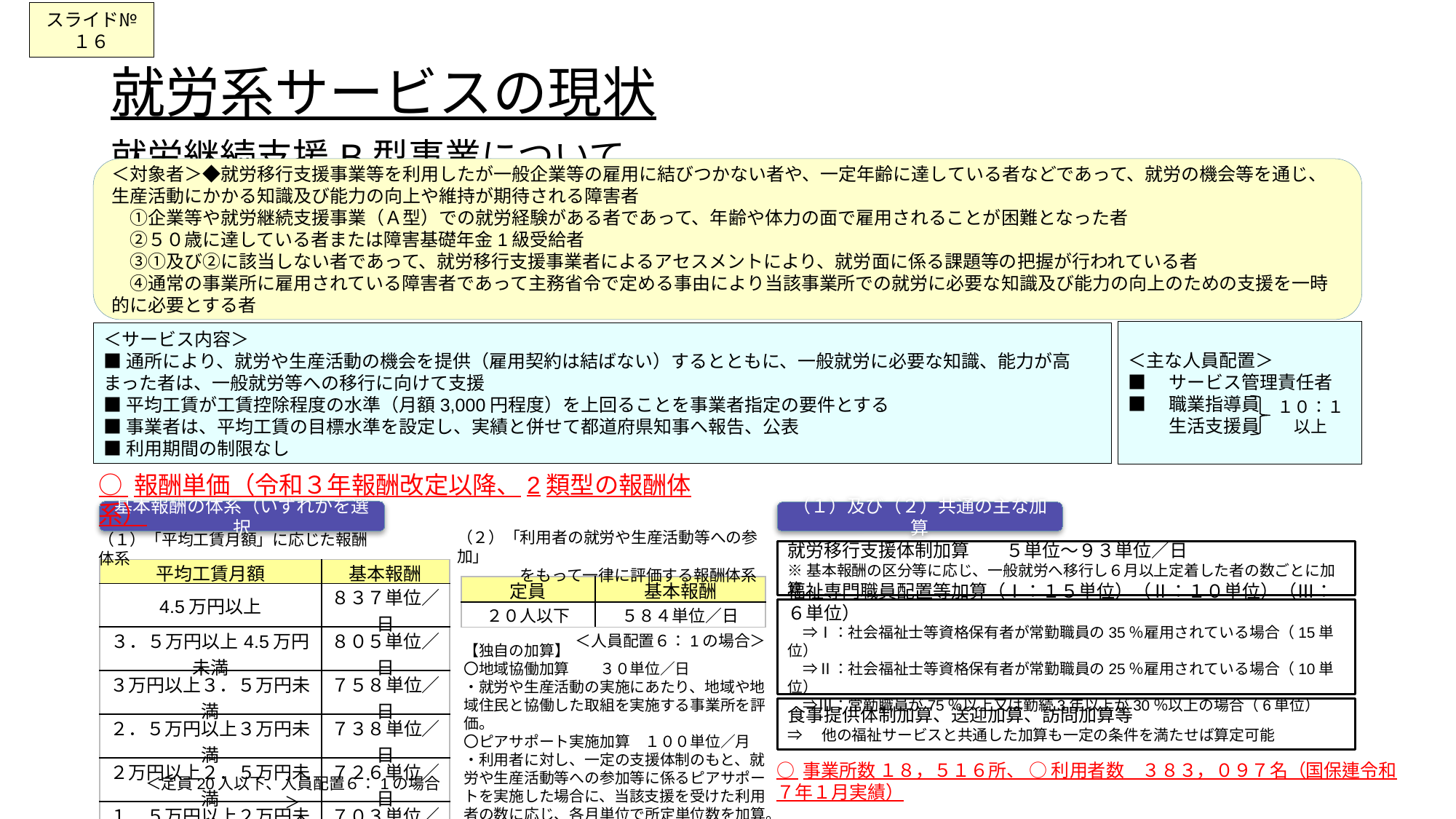

スライド№１６
# 就労系サービスの現状 就労継続支援B型事業について
＜対象者＞◆就労移行支援事業等を利用したが一般企業等の雇用に結びつかない者や、一定年齢に達している者などであって、就労の機会等を通じ、生産活動にかかる知識及び能力の向上や維持が期待される障害者
　①企業等や就労継続支援事業（Ａ型）での就労経験がある者であって、年齢や体力の面で雇用されることが困難となった者
　②５０歳に達している者または障害基礎年金1級受給者
　③①及び②に該当しない者であって、就労移行支援事業者によるアセスメントにより、就労面に係る課題等の把握が行われている者
　④通常の事業所に雇用されている障害者であって主務省令で定める事由により当該事業所での就労に必要な知識及び能力の向上のための支援を一時的に必要とする者
＜主な人員配置＞
■　サービス管理責任者
■　職業指導員
　　 生活支援員
＜サービス内容＞
■通所により、就労や生産活動の機会を提供（雇用契約は結ばない）するとともに、一般就労に必要な知識、能力が高まった者は、一般就労等への移行に向けて支援
■平均工賃が工賃控除程度の水準（月額3,000円程度）を上回ることを事業者指定の要件とする
■事業者は、平均工賃の目標水準を設定し、実績と併せて都道府県知事へ報告、公表
■利用期間の制限なし

１０：１以上
○ 報酬単価（令和３年報酬改定以降、2類型の報酬体系）
基本報酬の体系（いずれかを選択
（１）及び（２）共通の主な加算
（２）「利用者の就労や生産活動等への参加」
　　　　をもって一律に評価する報酬体系
（１）「平均工賃月額」に応じた報酬体系
就労移行支援体制加算　　５単位～９３単位／日
※基本報酬の区分等に応じ、一般就労へ移行し６月以上定着した者の数ごとに加算
| 平均工賃月額 | 基本報酬 |
| --- | --- |
| 4.5万円以上 | ８３７単位／日 |
| ３．５万円以上4.5万円未満 | ８０５単位／日 |
| ３万円以上３．５万円未満 | ７５８単位／日 |
| ２．５万円以上３万円未満 | ７３８単位／日 |
| ２万円以上２．５万円未満 | ７２６単位／日 |
| １．５万円以上２万円未満 | ７０３単位／日 |
| １万円以上１．５万円未満 | ６７３単位／日 |
| １万円未満 | ５９０単位／日 |
| 定員 | 基本報酬 |
| --- | --- |
| ２０人以下 | ５８４単位／日 |
福祉専門職員配置等加算（Ⅰ：１５単位）（Ⅱ：１０単位）（Ⅲ：６単位）
　⇒Ⅰ：社会福祉士等資格保有者が常勤職員の35％雇用されている場合（15単位）
　⇒Ⅱ：社会福祉士等資格保有者が常勤職員の25％雇用されている場合（10単位）
　⇒Ⅲ：常勤職員が75％以上又は勤続3年以上が30％以上の場合（6単位）
＜人員配置６：1の場合＞
【独自の加算】
〇地域協働加算　　３０単位／日
・就労や生産活動の実施にあたり、地域や地域住民と協働した取組を実施する事業所を評価。
〇ピアサポート実施加算　１００単位／月
・利用者に対し、一定の支援体制のもと、就労や生産活動等への参加等に係るピアサポートを実施した場合に、当該支援を受けた利用者の数に応じ、各月単位で所定単位数を加算。
食事提供体制加算、送迎加算、訪問加算等
⇒　他の福祉サービスと共通した加算も一定の条件を満たせば算定可能
○ 事業所数 １８，５１６所、 ○ 利用者数　３８３，０９７名（国保連令和７年１月実績）
＜定員20人以下、人員配置６：1の場合＞